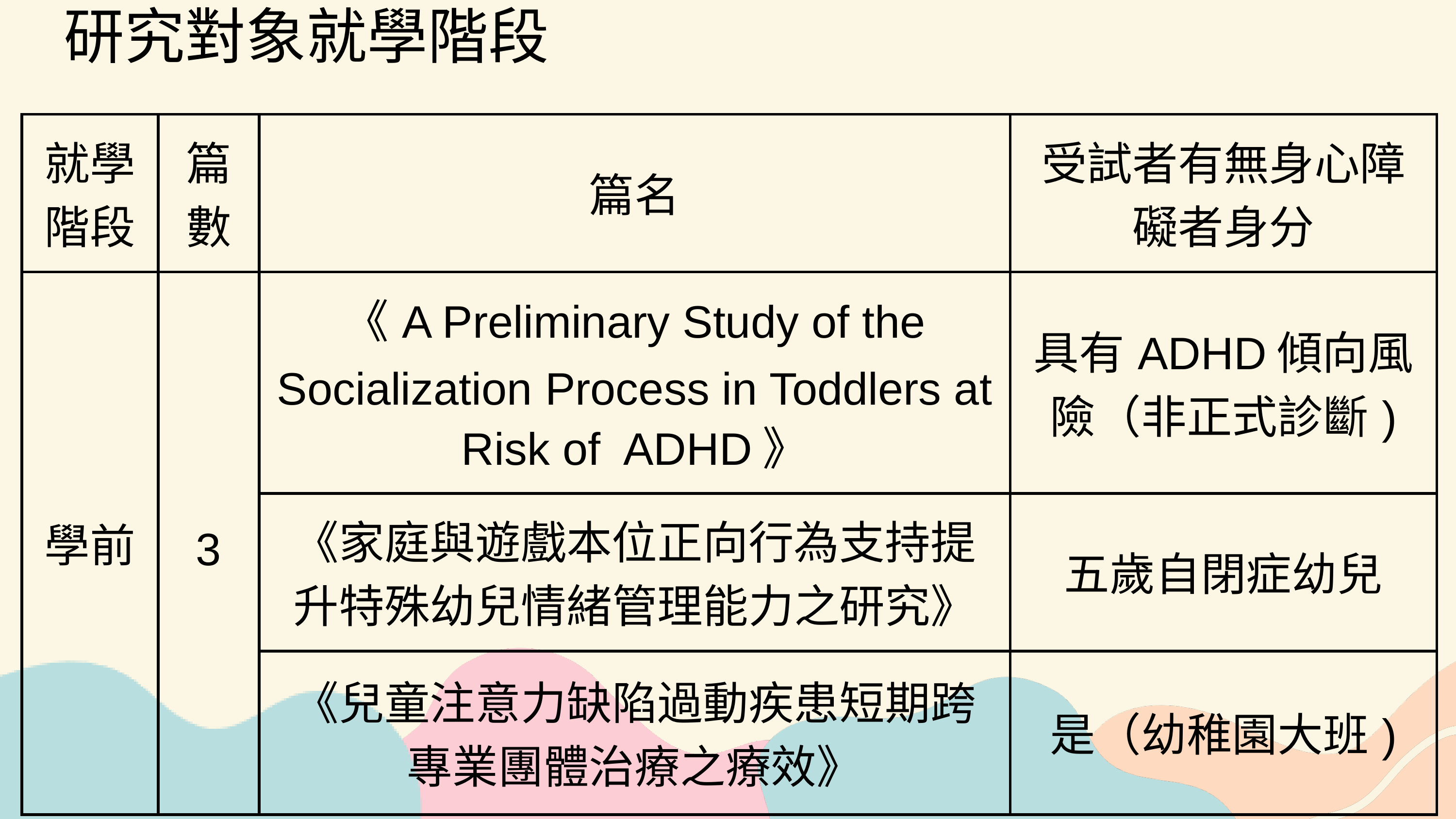

研究對象就學階段
| 就學階段 | 篇數 | 篇名 | 受試者有無身心障礙者身分 |
| --- | --- | --- | --- |
| 學前 | 3 | 《A Preliminary Study of the Socialization Process in Toddlers at Risk of ADHD》 | 具有ADHD傾向風險（非正式診斷) |
| 學前 | 3 | 《家庭與遊戲本位正向行為支持提升特殊幼兒情緒管理能力之研究》 | 五歲自閉症幼兒 |
| 學前 | 3 | 《兒童注意力缺陷過動疾患短期跨專業團體治療之療效》 | 是（幼稚園大班) |